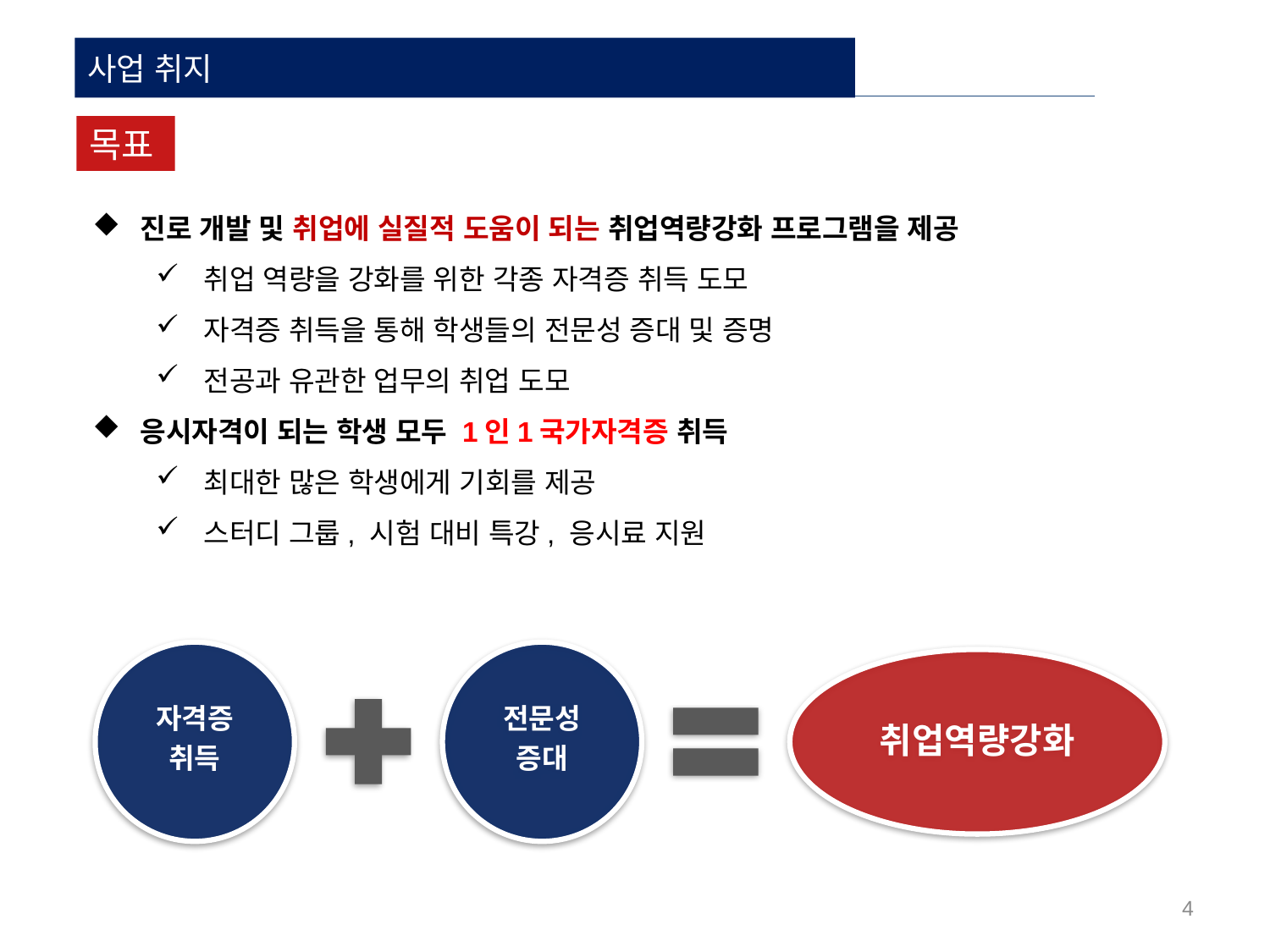

사업 취지
목표
진로 개발 및 취업에 실질적 도움이 되는 취업역량강화 프로그램을 제공
취업 역량을 강화를 위한 각종 자격증 취득 도모
자격증 취득을 통해 학생들의 전문성 증대 및 증명
전공과 유관한 업무의 취업 도모
응시자격이 되는 학생 모두 1인1국가자격증 취득
최대한 많은 학생에게 기회를 제공
스터디 그룹, 시험 대비 특강, 응시료 지원
자격증
취득

전문성
증대

취업역량강화
4